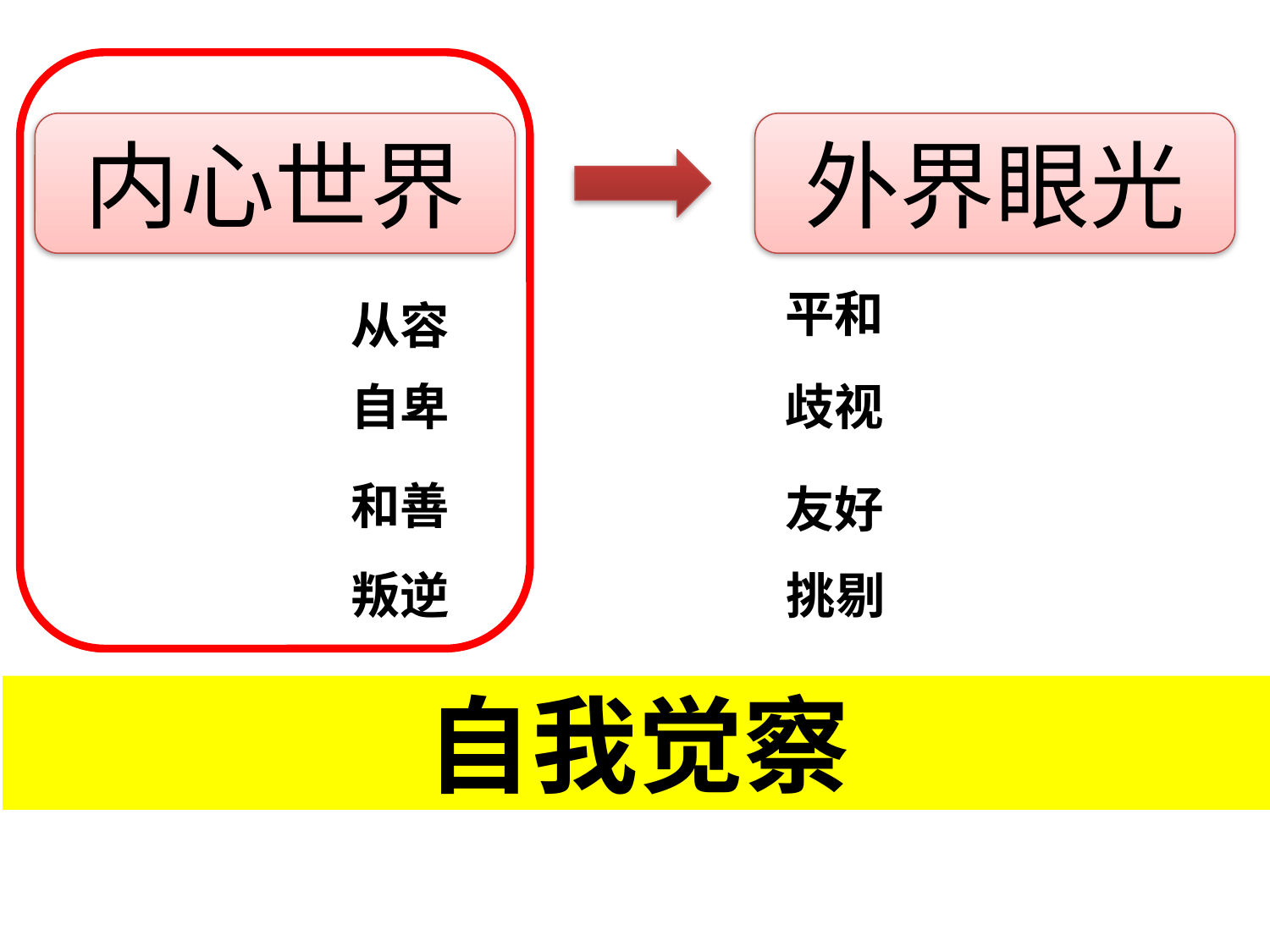

内心世界
外界眼光

平和
从容
自卑
歧视
和善
友好
叛逆
挑剔
自我觉察